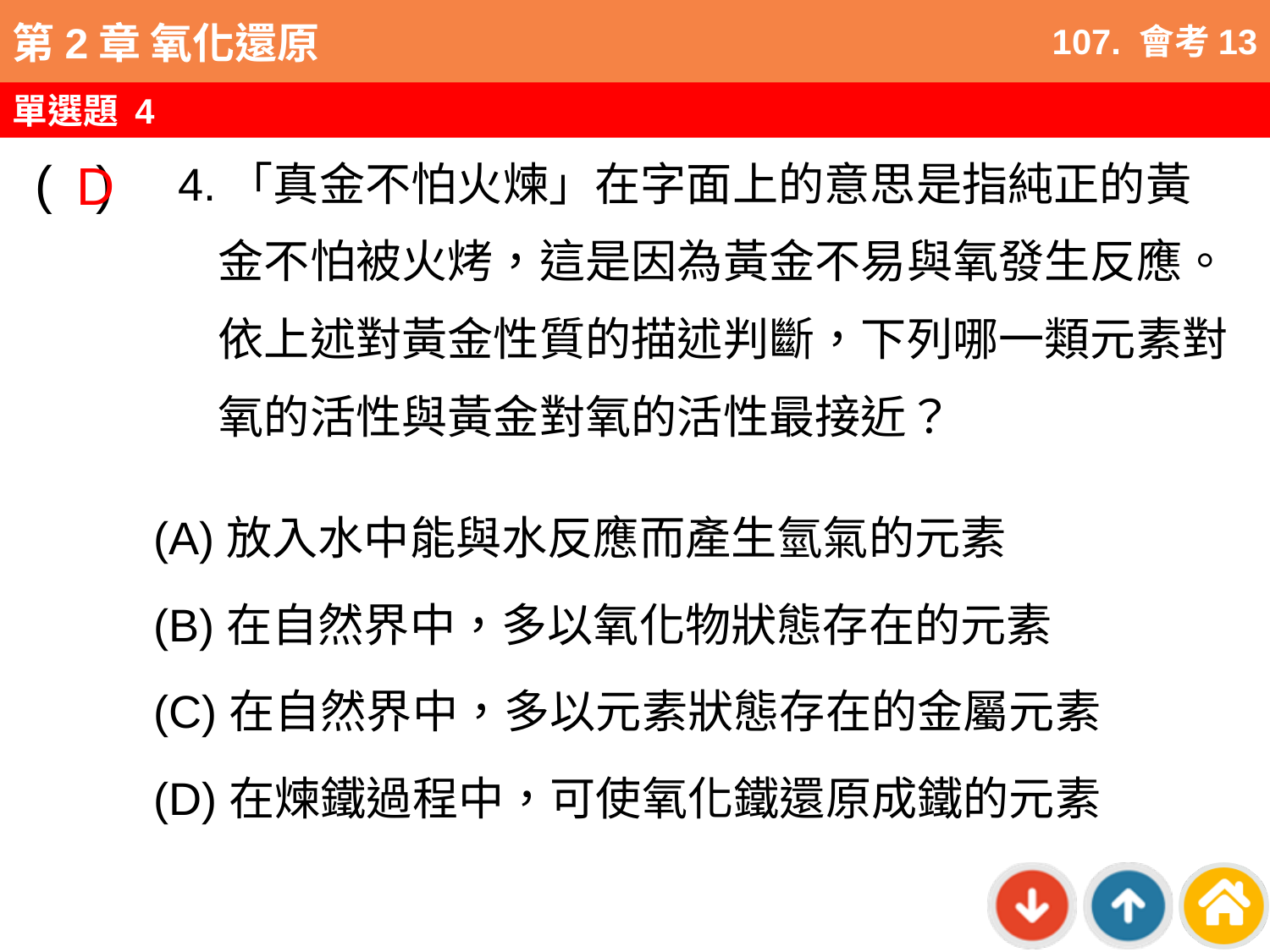

107. 會考13
單選題 4
D
4.「真金不怕火煉」在字面上的意思是指純正的黃金不怕被火烤，這是因為黃金不易與氧發生反應。依上述對黃金性質的描述判斷，下列哪一類元素對氧的活性與黃金對氧的活性最接近？
(   )
(A)放入水中能與水反應而產生氫氣的元素
(B)在自然界中，多以氧化物狀態存在的元素
(C)在自然界中，多以元素狀態存在的金屬元素
(D)在煉鐵過程中，可使氧化鐵還原成鐵的元素